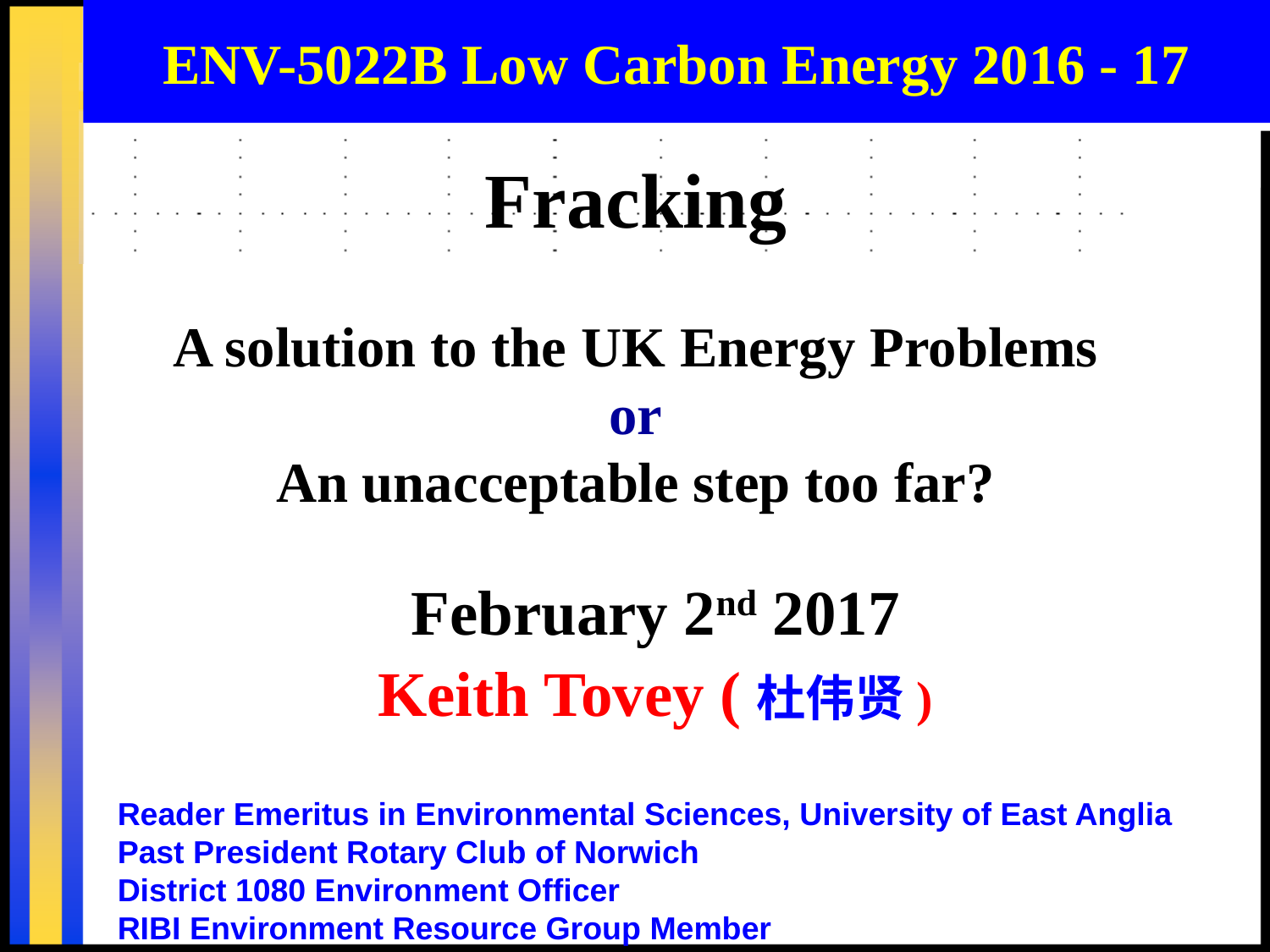

ENV-5022B Low Carbon Energy 2016 - 17
Fracking
A solution to the UK Energy Problems
or
An unacceptable step too far?

February 2nd 2017
Keith Tovey (杜伟贤)

Reader Emeritus in Environmental Sciences, University of East Anglia
Past President Rotary Club of Norwich
District 1080 Environment Officer
RIBI Environment Resource Group Member